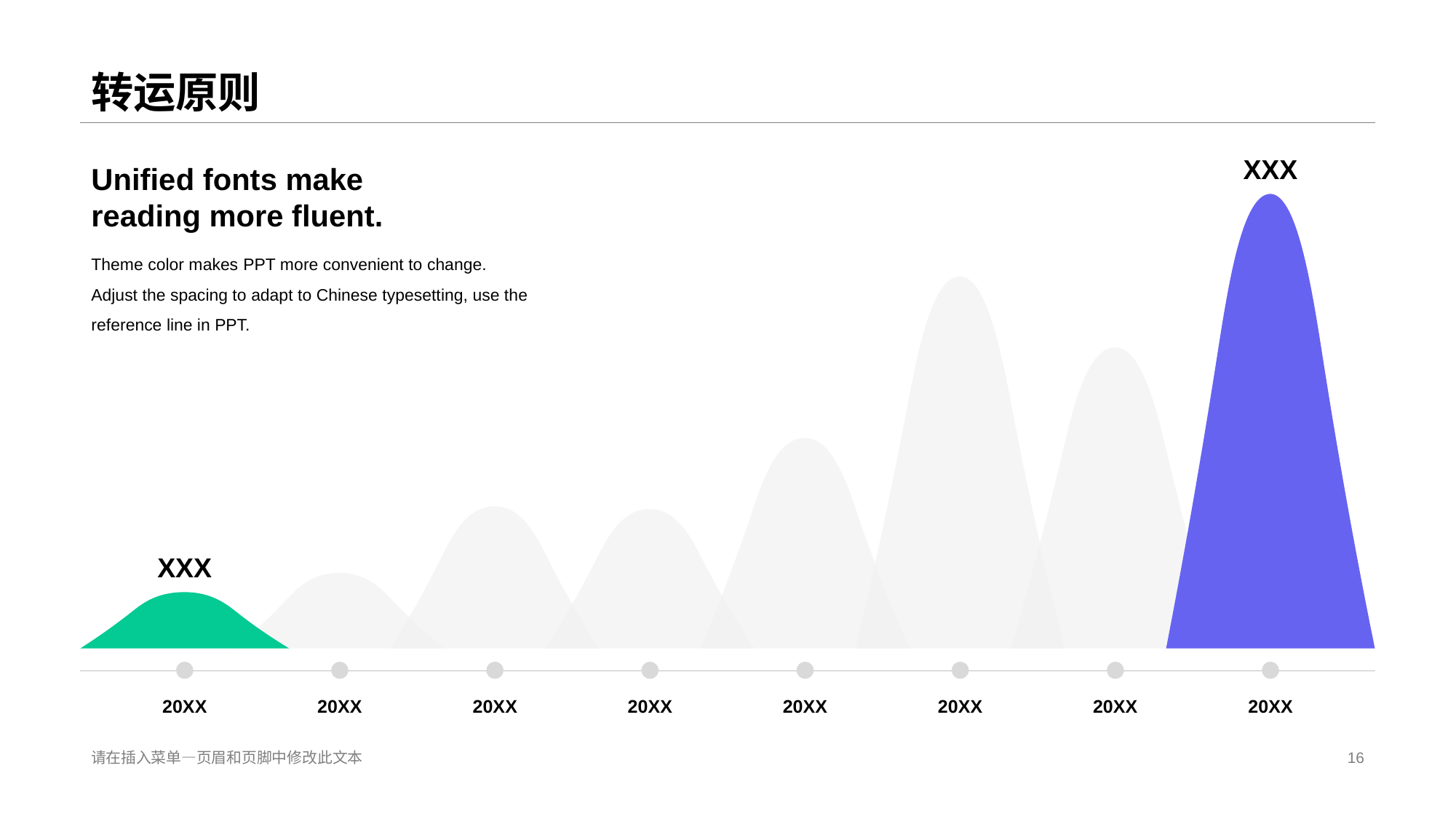

# 转运原则
XXX
Unifie d fonts make
reading more fluent.

Theme color makes  PPT more convenient to change.
Adjust the spacing to adapt to Chinese typesetting, use the reference line in PPT.

XXX

20XX
20XX
20XX
20XX
20XX
20XX
20XX
20XX
请在插入菜单—页眉和页脚中修改此文本
16